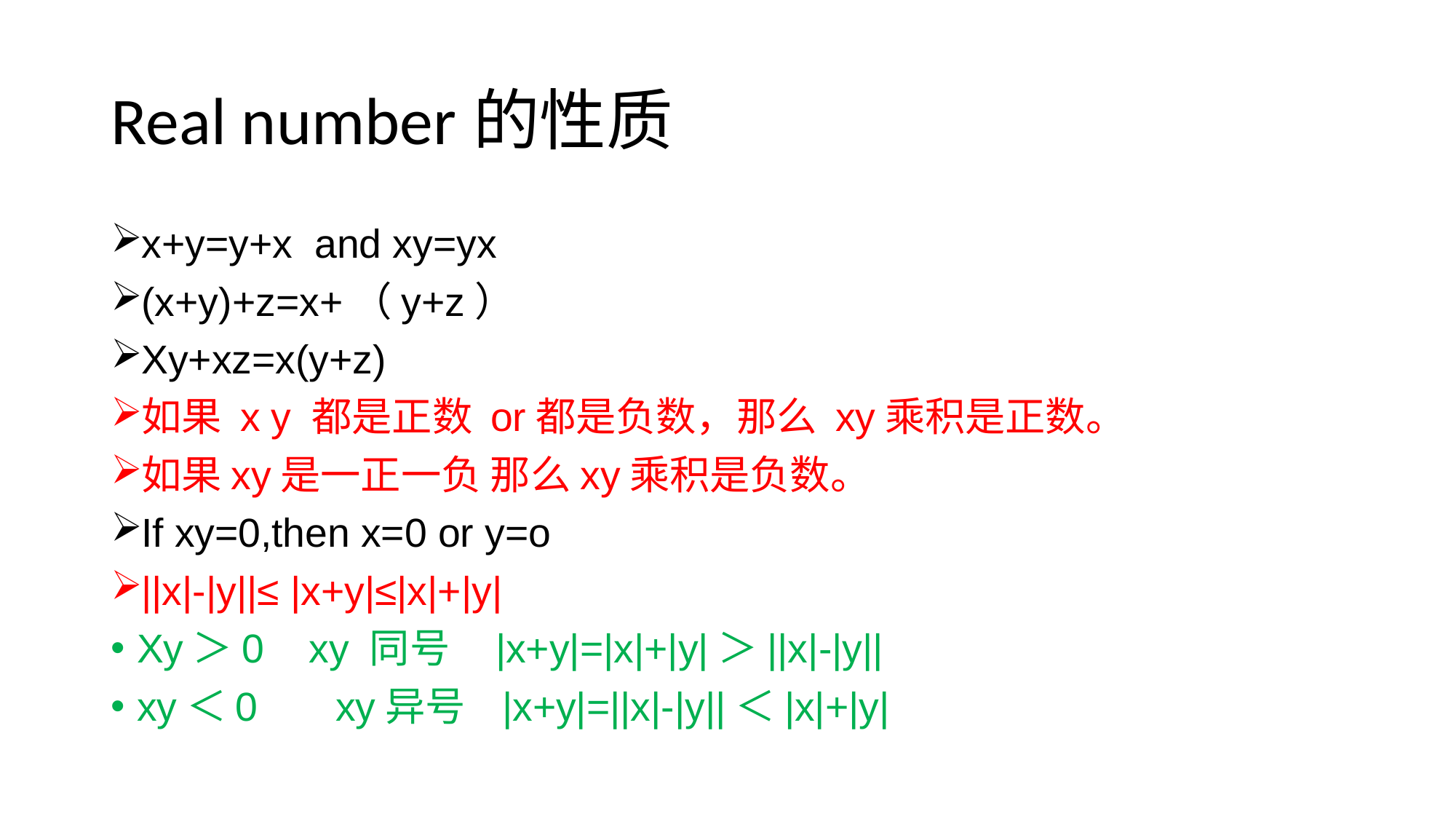

# Real number的性质
x+y=y+x  and xy=yx
(x+y)+z=x+（y+z）
Xy+xz=x(y+z)
如果 x y 都是正数 or都是负数，那么 xy乘积是正数。
如果xy是一正一负 那么xy乘积是负数。
If xy=0,then x=0 or y=o
||x|-|y||≤ |x+y|≤|x|+|y|
Xy＞0    xy 同号    |x+y|=|x|+|y|＞||x|-|y||
xy＜0       xy异号   |x+y|=||x|-|y||＜|x|+|y|